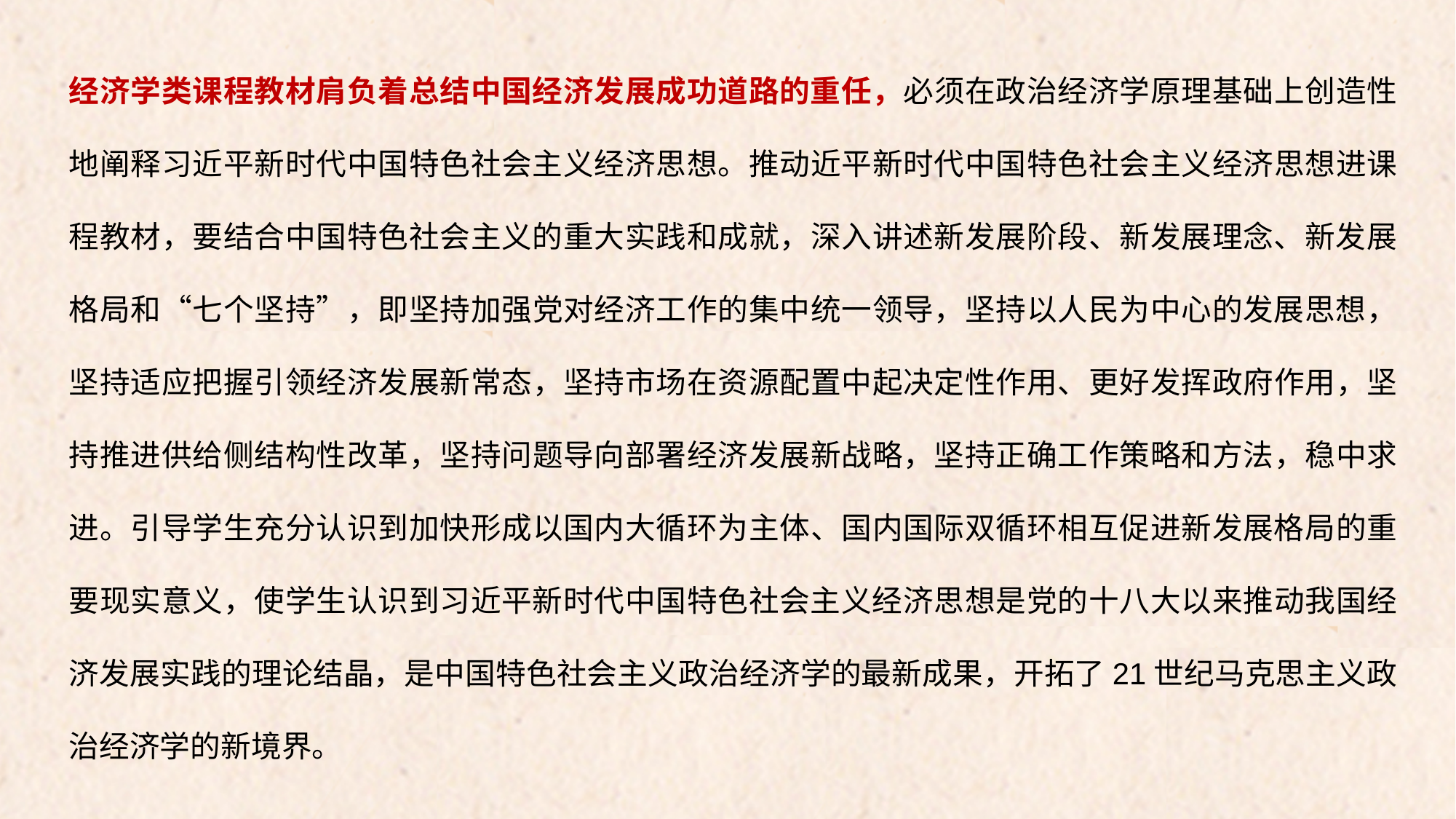

经济学类课程教材肩负着总结中国经济发展成功道路的重任，必须在政治经济学原理基础上创造性地阐释习近平新时代中国特色社会主义经济思想。推动近平新时代中国特色社会主义经济思想进课程教材，要结合中国特色社会主义的重大实践和成就，深入讲述新发展阶段、新发展理念、新发展格局和“七个坚持”，即坚持加强党对经济工作的集中统一领导，坚持以人民为中心的发展思想，坚持适应把握引领经济发展新常态，坚持市场在资源配置中起决定性作用、更好发挥政府作用，坚持推进供给侧结构性改革，坚持问题导向部署经济发展新战略，坚持正确工作策略和方法，稳中求进。引导学生充分认识到加快形成以国内大循环为主体、国内国际双循环相互促进新发展格局的重要现实意义，使学生认识到习近平新时代中国特色社会主义经济思想是党的十八大以来推动我国经济发展实践的理论结晶，是中国特色社会主义政治经济学的最新成果，开拓了21世纪马克思主义政治经济学的新境界。